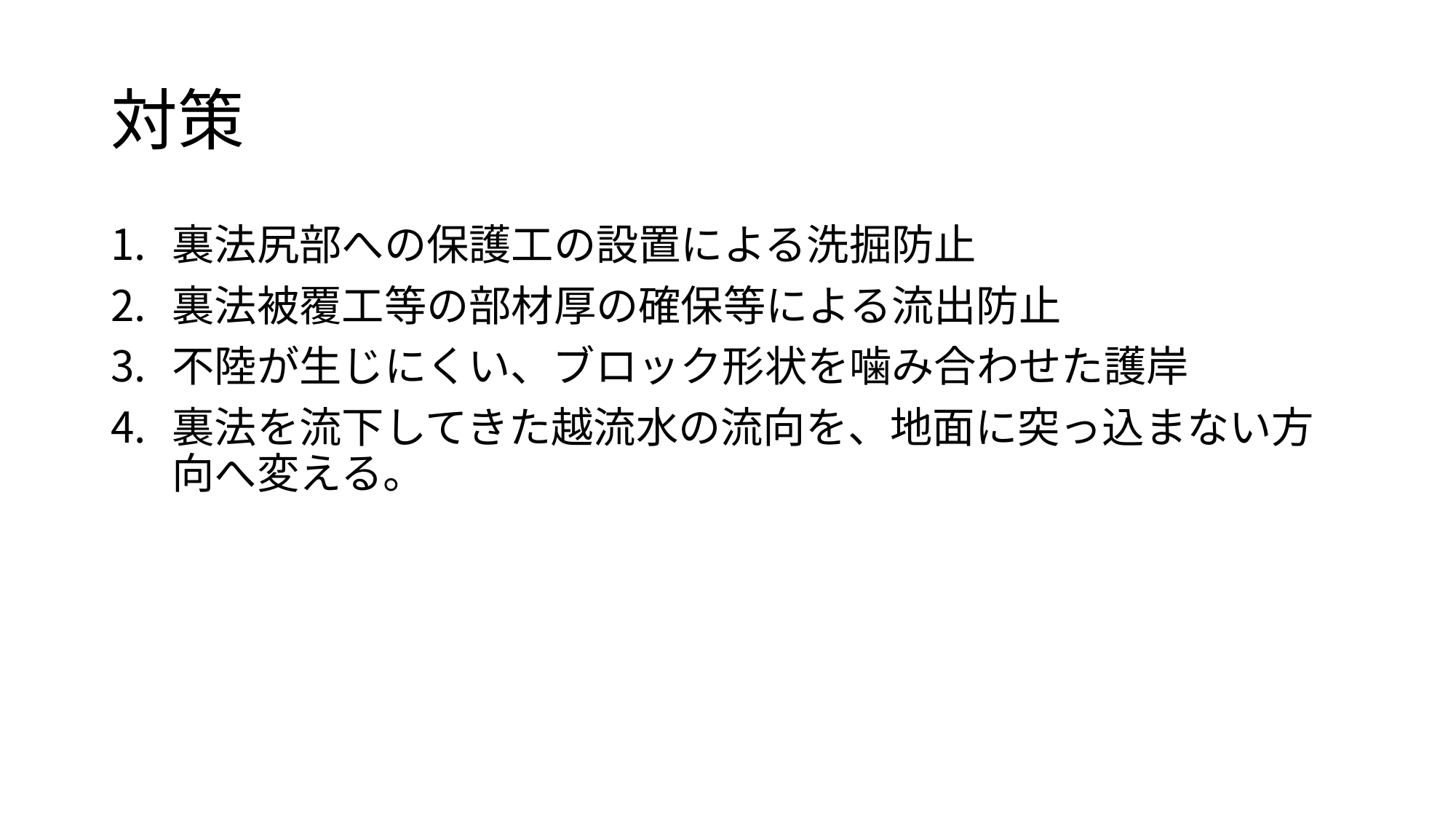

# 対策
裏法尻部への保護工の設置による洗掘防止
裏法被覆工等の部材厚の確保等による流出防止
不陸が生じにくい、ブロック形状を噛み合わせた護岸
裏法を流下してきた越流水の流向を、地面に突っ込まない方向へ変える。